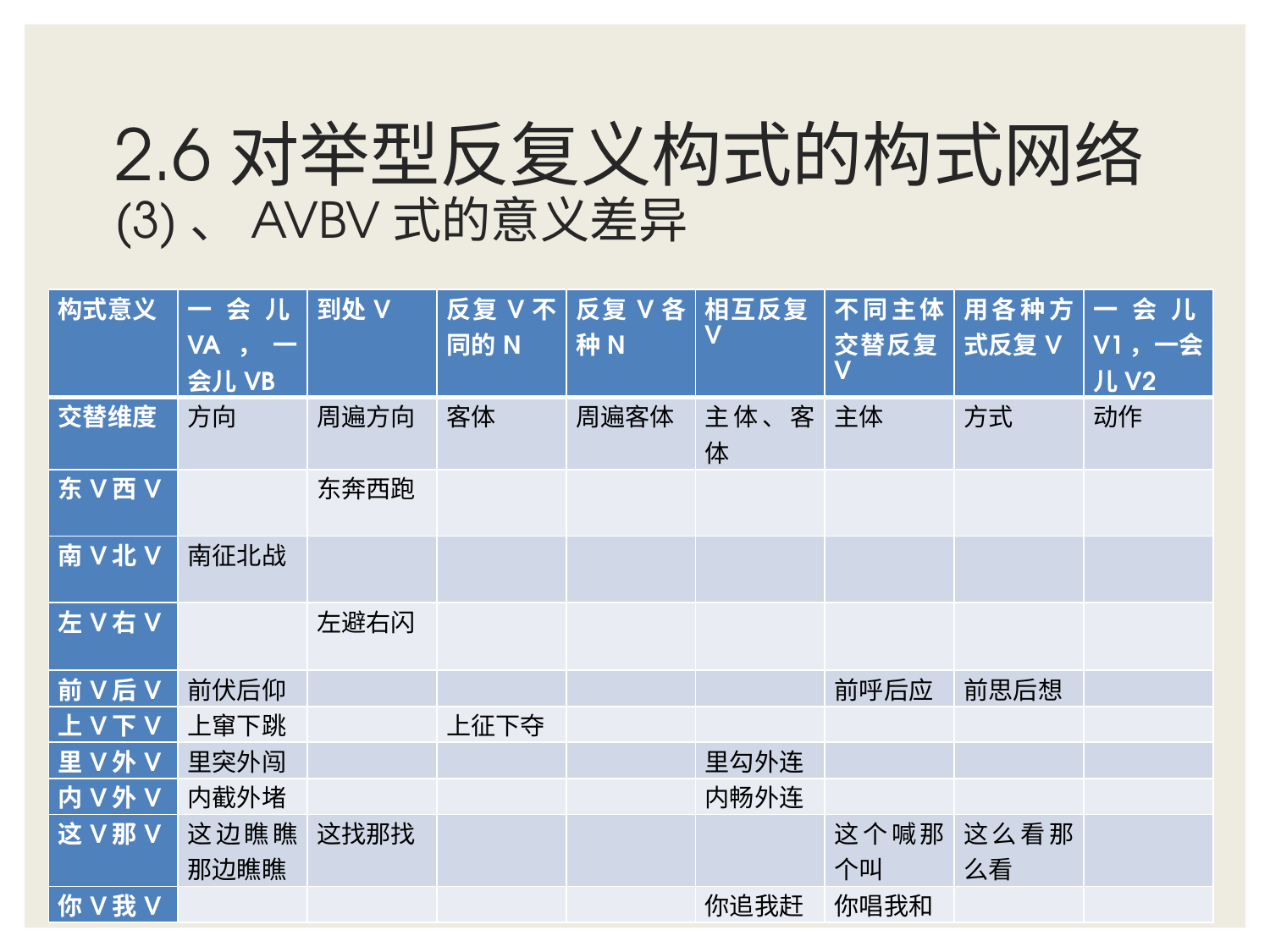

# 2.6对举型反复义构式的构式网络 (3)、AVBV式的意义差异
| 构式意义 | 一会儿VA，一会儿VB | 到处V | 反复V不同的N | 反复V各种N | 相互反复V | 不同主体交替反复V | 用各种方式反复V | 一会儿V1，一会儿V2 |
| --- | --- | --- | --- | --- | --- | --- | --- | --- |
| 交替维度 | 方向 | 周遍方向 | 客体 | 周遍客体 | 主体、客体 | 主体 | 方式 | 动作 |
| 东V西V |  | 东奔西跑 |  |  |  |  |  |  |
| 南V北V | 南征北战 |  |  |  |  |  |  |  |
| 左V右V |  | 左避右闪 |  |  |  |  |  |  |
| 前V后V | 前伏后仰 |  |  |  |  | 前呼后应 | 前思后想 |  |
| 上V下V | 上窜下跳 |  | 上征下夺 |  |  |  |  |  |
| 里V外V | 里突外闯 |  |  |  | 里勾外连 |  |  |  |
| 内V外V | 内截外堵 |  |  |  | 内畅外连 |  |  |  |
| 这V那V | 这边瞧瞧那边瞧瞧 | 这找那找 |  |  |  | 这个喊那个叫 | 这么看那么看 |  |
| 你V我V |  |  |  |  | 你追我赶 | 你唱我和 |  |  |